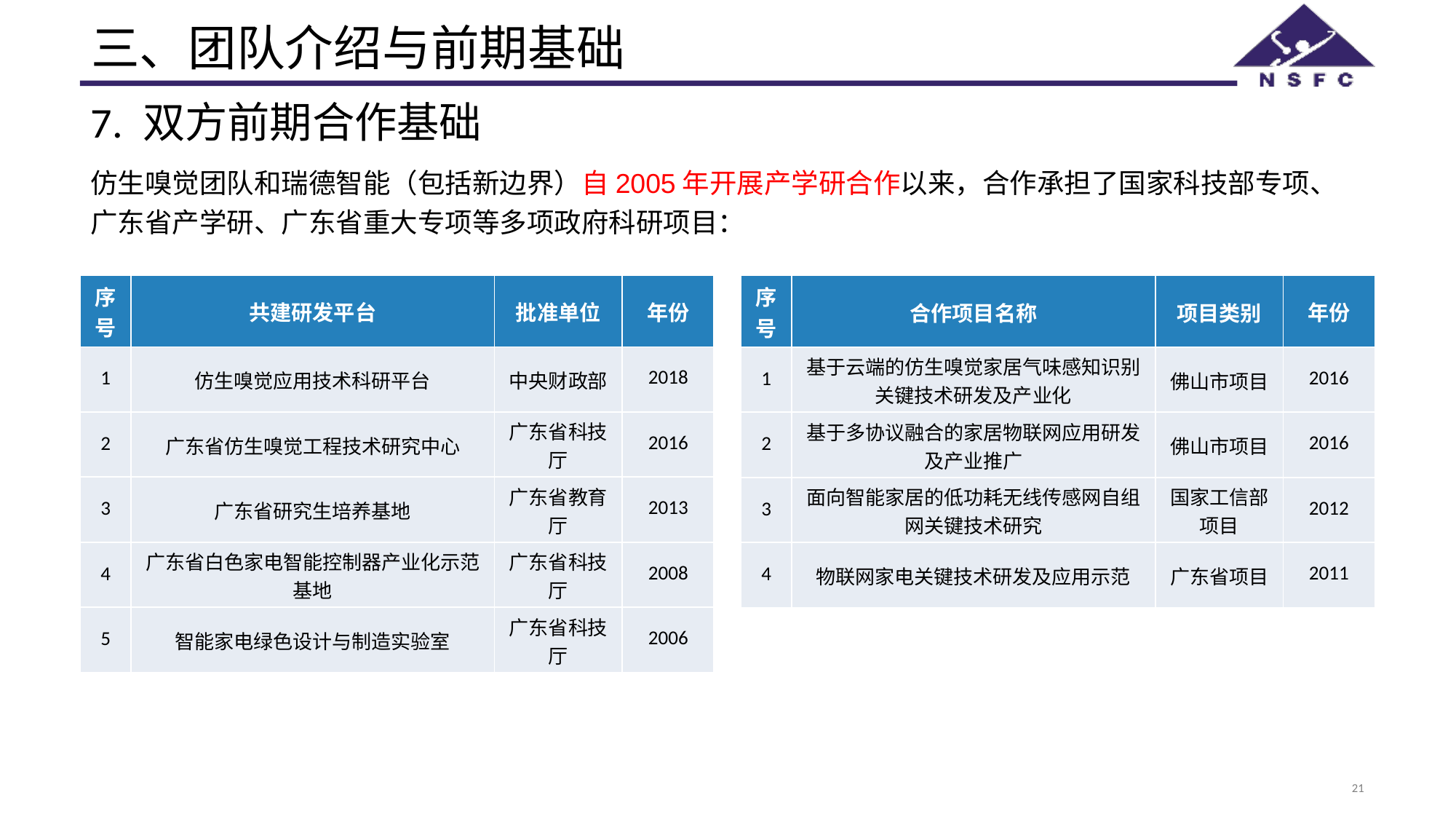

# 三、团队介绍与前期基础
7. 双方前期合作基础
仿生嗅觉团队和瑞德智能（包括新边界）自2005年开展产学研合作以来，合作承担了国家科技部专项、广东省产学研、广东省重大专项等多项政府科研项目：
| 序号 | 共建研发平台 | 批准单位 | 年份 |
| --- | --- | --- | --- |
| 1 | 仿生嗅觉应用技术科研平台 | 中央财政部 | 2018 |
| 2 | 广东省仿生嗅觉工程技术研究中心 | 广东省科技厅 | 2016 |
| 3 | 广东省研究生培养基地 | 广东省教育厅 | 2013 |
| 4 | 广东省白色家电智能控制器产业化示范基地 | 广东省科技厅 | 2008 |
| 5 | 智能家电绿色设计与制造实验室 | 广东省科技厅 | 2006 |
| 序号 | 合作项目名称 | 项目类别 | 年份 |
| --- | --- | --- | --- |
| 1 | 基于云端的仿生嗅觉家居气味感知识别关键技术研发及产业化 | 佛山市项目 | 2016 |
| 2 | 基于多协议融合的家居物联网应用研发及产业推广 | 佛山市项目 | 2016 |
| 3 | 面向智能家居的低功耗无线传感网自组网关键技术研究 | 国家工信部项目 | 2012 |
| 4 | 物联网家电关键技术研发及应用示范 | 广东省项目 | 2011 |
21